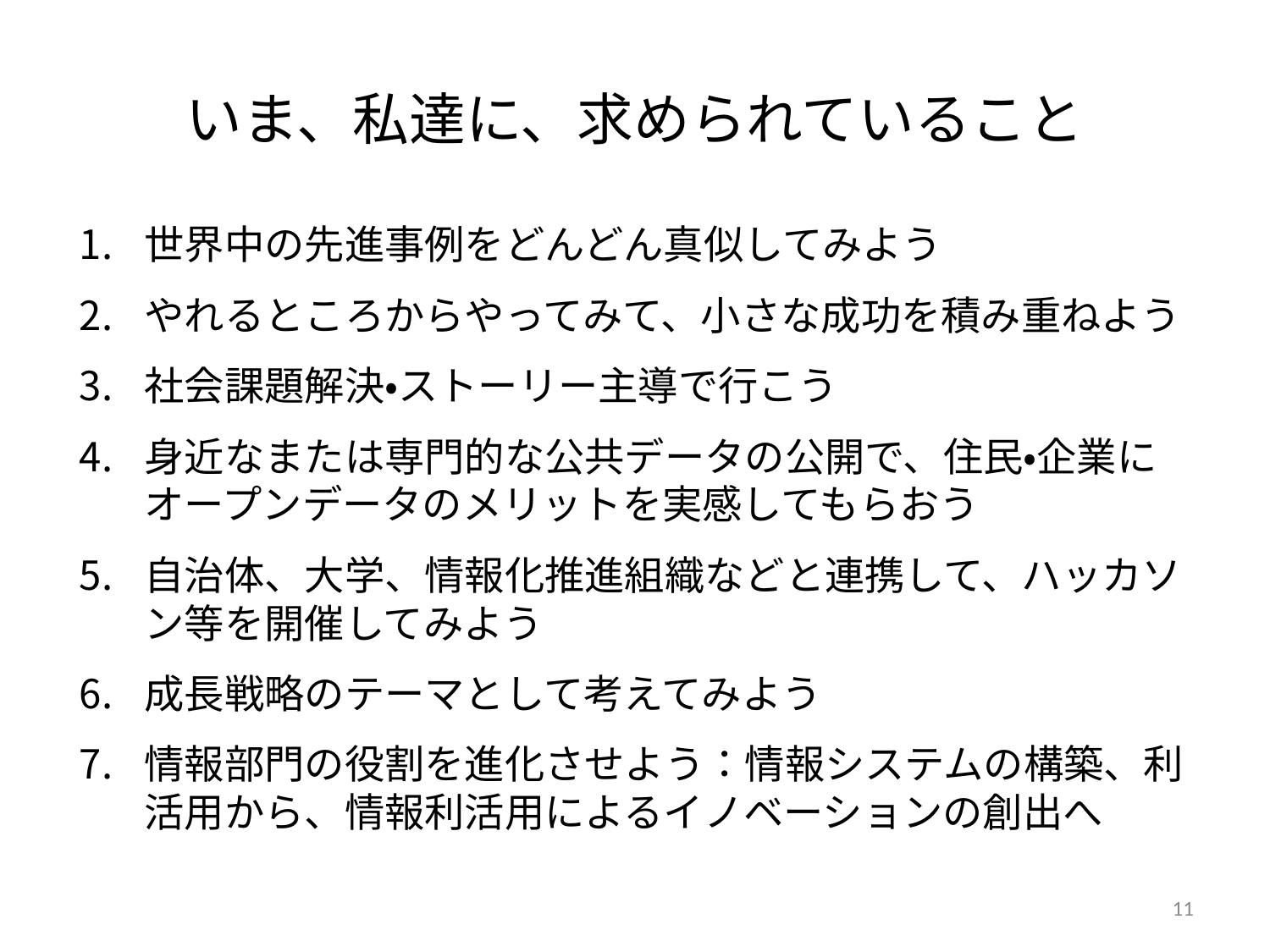

# いま、私達に、求められていること
世界中の先進事例をどんどん真似してみよう
やれるところからやってみて、小さな成功を積み重ねよう
社会課題解決・ストーリー主導で行こう
身近なまたは専門的な公共データの公開で、住民・企業にオープンデータのメリットを実感してもらおう
自治体、大学、情報化推進組織などと連携して、ハッカソン等を開催してみよう
成長戦略のテーマとして考えてみよう
情報部門の役割を進化させよう：情報システムの構築、利活用から、情報利活用によるイノベーションの創出へ
11